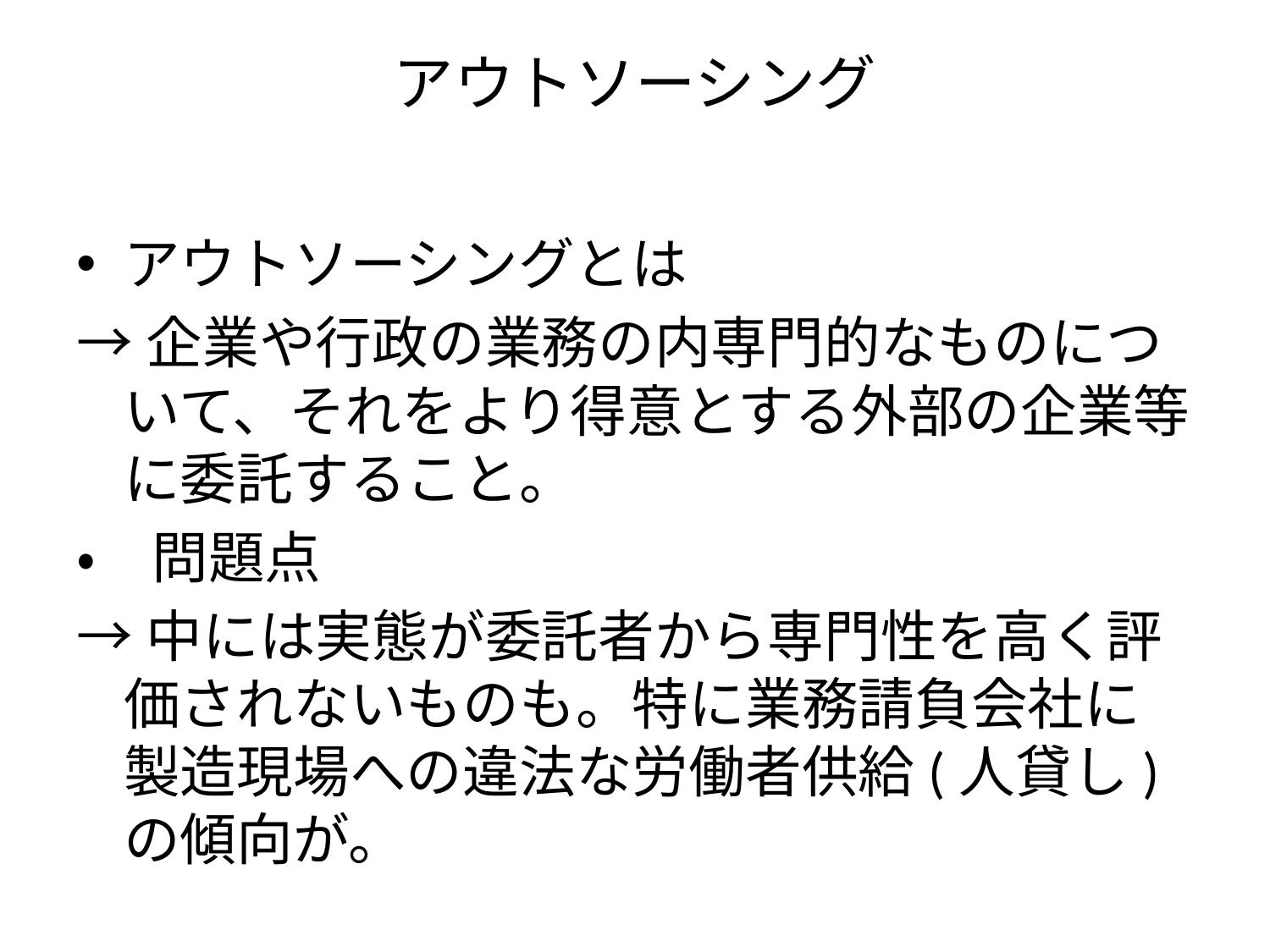

# アウトソーシング
アウトソーシングとは
→企業や行政の業務の内専門的なものについて、それをより得意とする外部の企業等に委託すること。
・　問題点
→中には実態が委託者から専門性を高く評価されないものも。特に業務請負会社に製造現場への違法な労働者供給(人貸し)の傾向が。